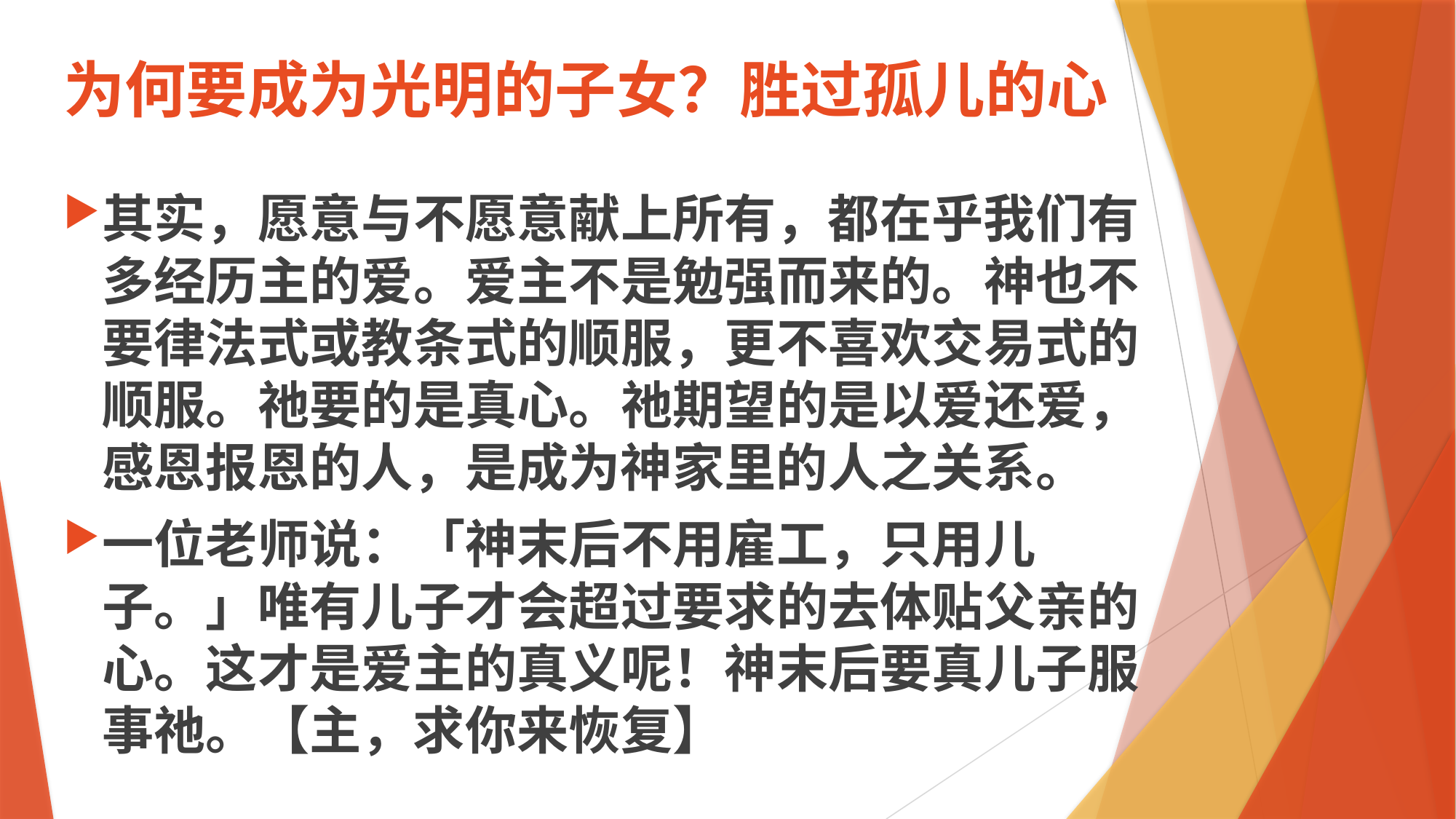

# 为何要成为光明的子女？胜过孤儿的心
其实，愿意与不愿意献上所有，都在乎我们有多经历主的爱。爱主不是勉强而来的。神也不要律法式或教条式的顺服，更不喜欢交易式的顺服。祂要的是真心。祂期望的是以爱还爱，感恩报恩的人，是成为神家里的人之关系。
一位老师说：「神末后不用雇工，只用儿子。」唯有儿子才会超过要求的去体贴父亲的心。这才是爱主的真义呢！神末后要真儿子服事祂。【主，求你来恢复】